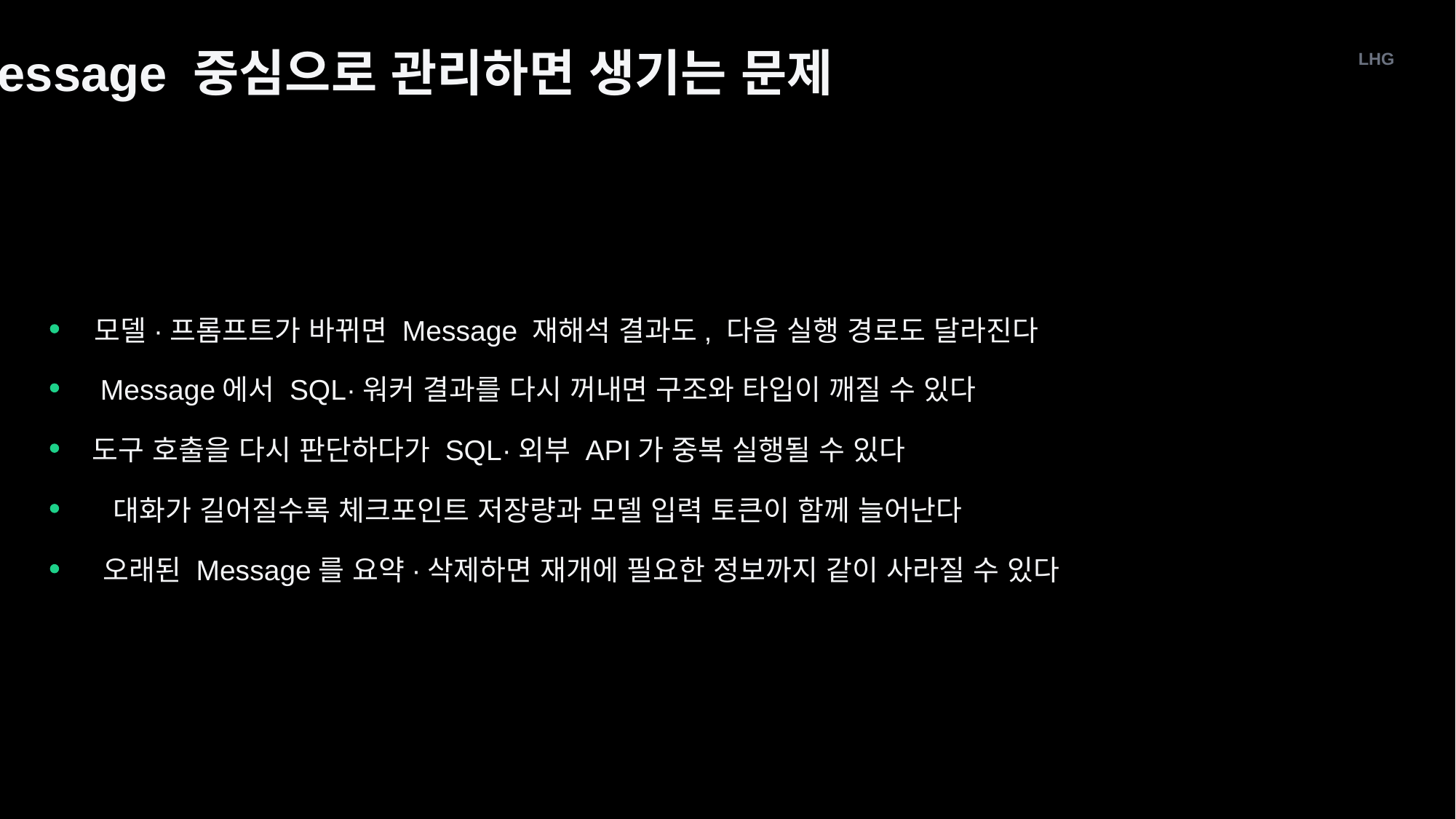

Message 중심으로 관리하면 생기는 문제
LHG
모델·프롬프트가 바뀌면 Message 재해석 결과도, 다음 실행 경로도 달라진다

Message에서 SQL·워커 결과를 다시 꺼내면 구조와 타입이 깨질 수 있다

도구 호출을 다시 판단하다가 SQL·외부 API가 중복 실행될 수 있다

대화가 길어질수록 체크포인트 저장량과 모델 입력 토큰이 함께 늘어난다

오래된 Message를 요약·삭제하면 재개에 필요한 정보까지 같이 사라질 수 있다